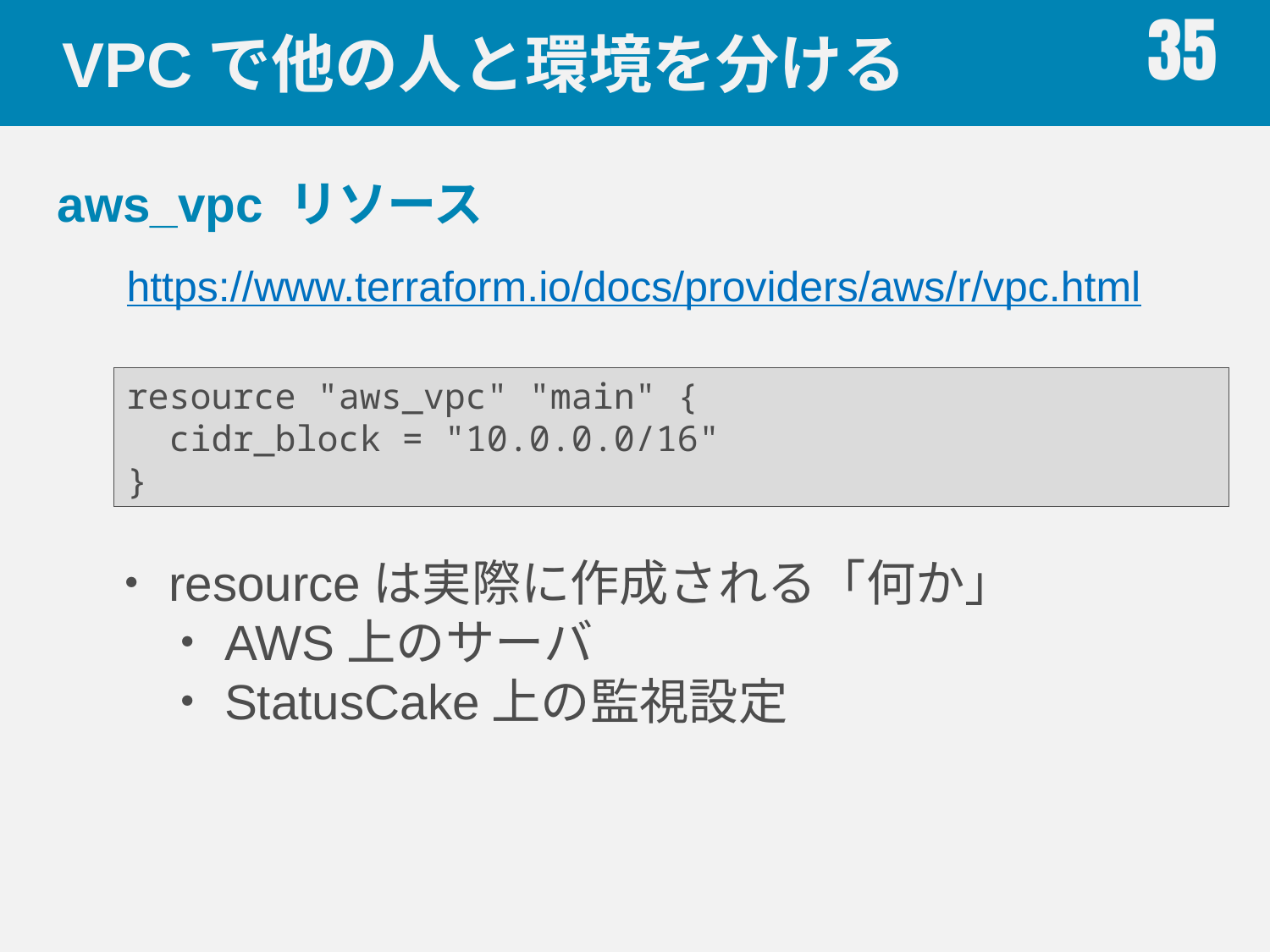

# VPCで他の人と環境を分ける
 35
aws_vpc リソース
https://www.terraform.io/docs/providers/aws/r/vpc.html
resource "aws_vpc" "main" {
  cidr_block = "10.0.0.0/16"
}
・resourceは実際に作成される「何か」
    ・AWS上のサーバ
    ・StatusCake上の監視設定